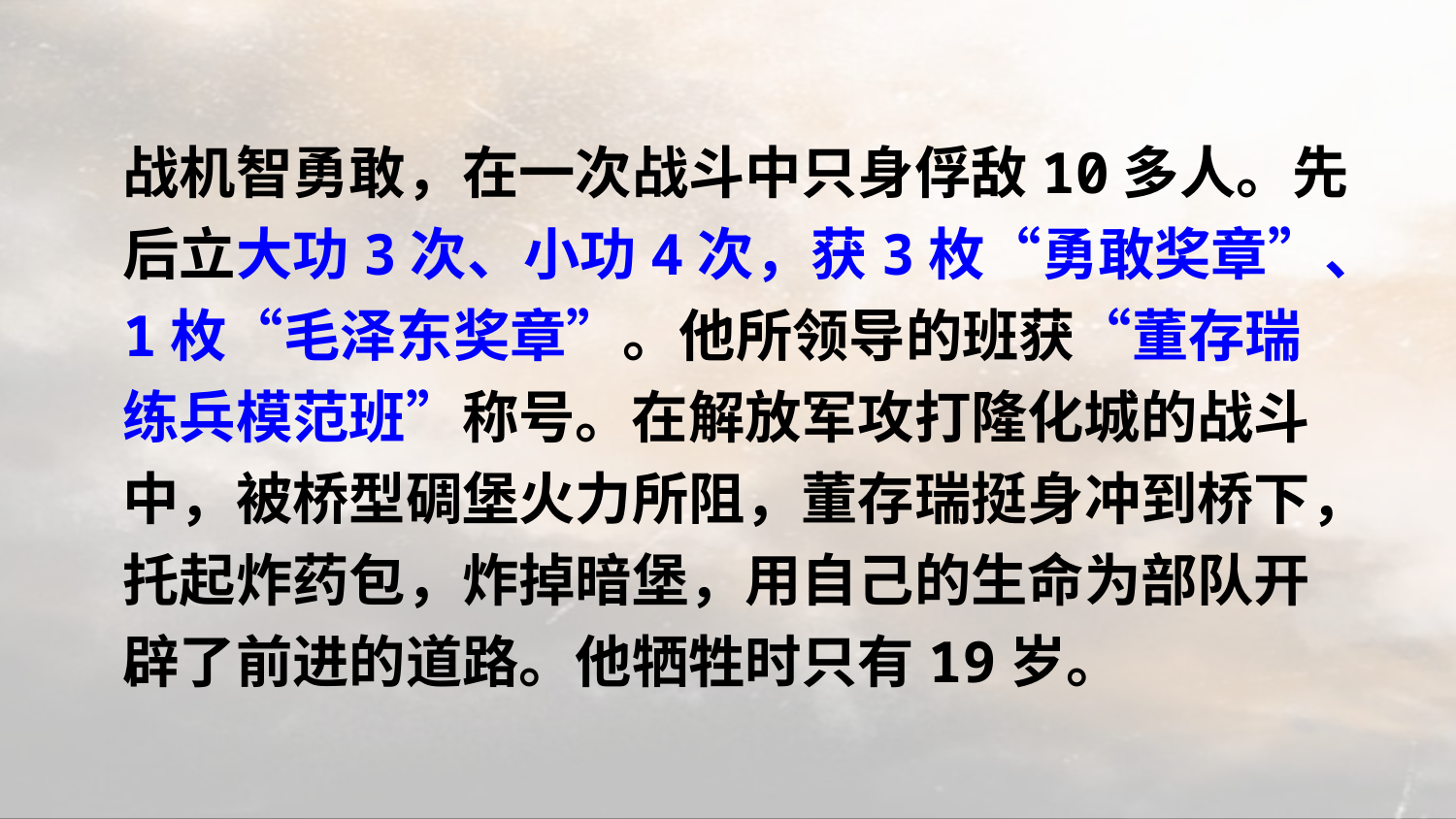

战机智勇敢，在一次战斗中只身俘敌10多人。先后立大功3次、小功4次，获3枚“勇敢奖章”、1枚“毛泽东奖章”。他所领导的班获“董存瑞练兵模范班”称号。在解放军攻打隆化城的战斗中，被桥型碉堡火力所阻，董存瑞挺身冲到桥下，托起炸药包，炸掉暗堡，用自己的生命为部队开辟了前进的道路。他牺牲时只有19岁。